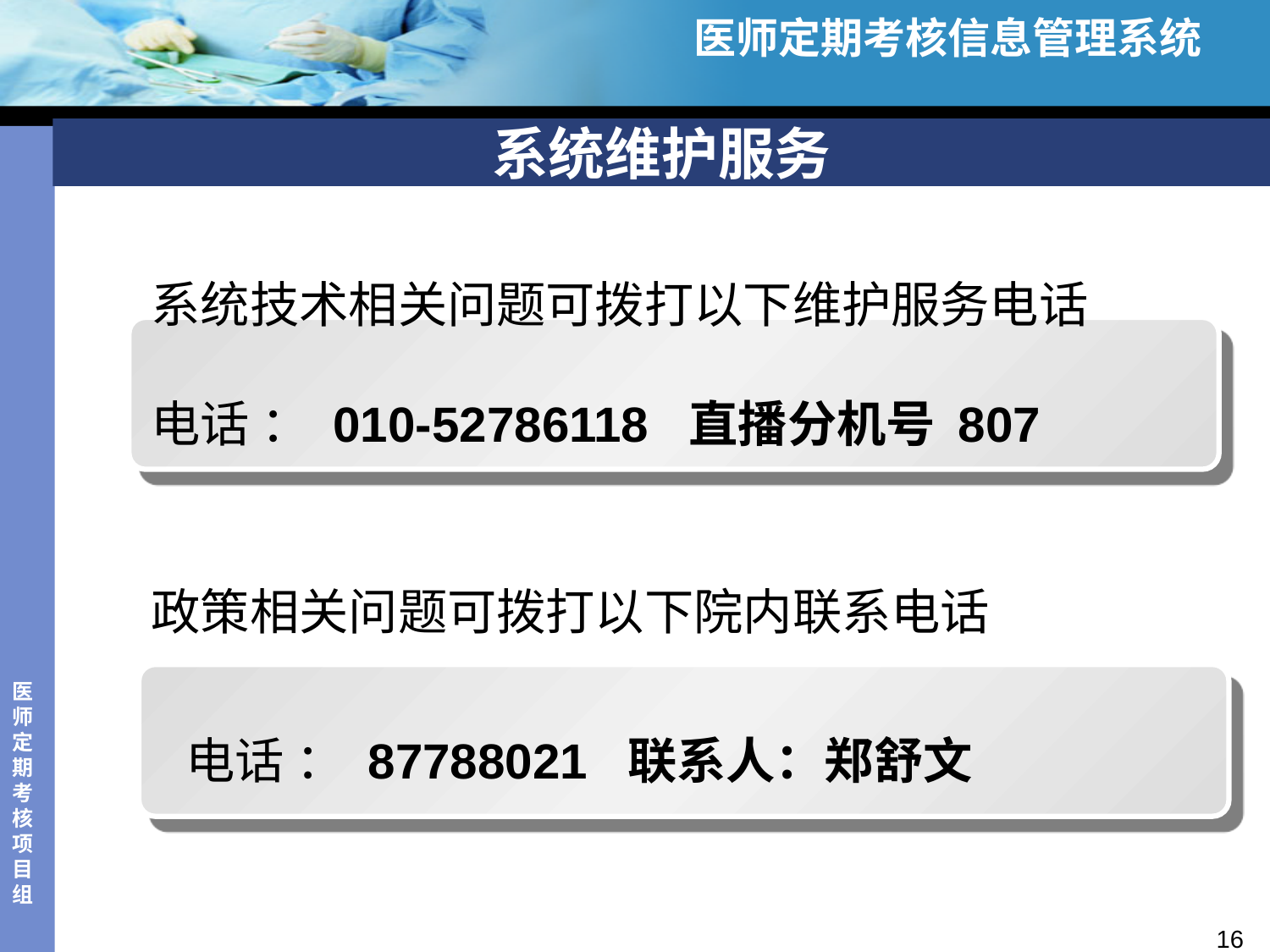

医师定期考核信息管理系统
# 系统维护服务
系统技术相关问题可拨打以下维护服务电话

电话 ： 010-52786118  直播分机号 807
政策相关问题可拨打以下院内联系电话

电话 ： 87788021  联系人：郑舒文
16